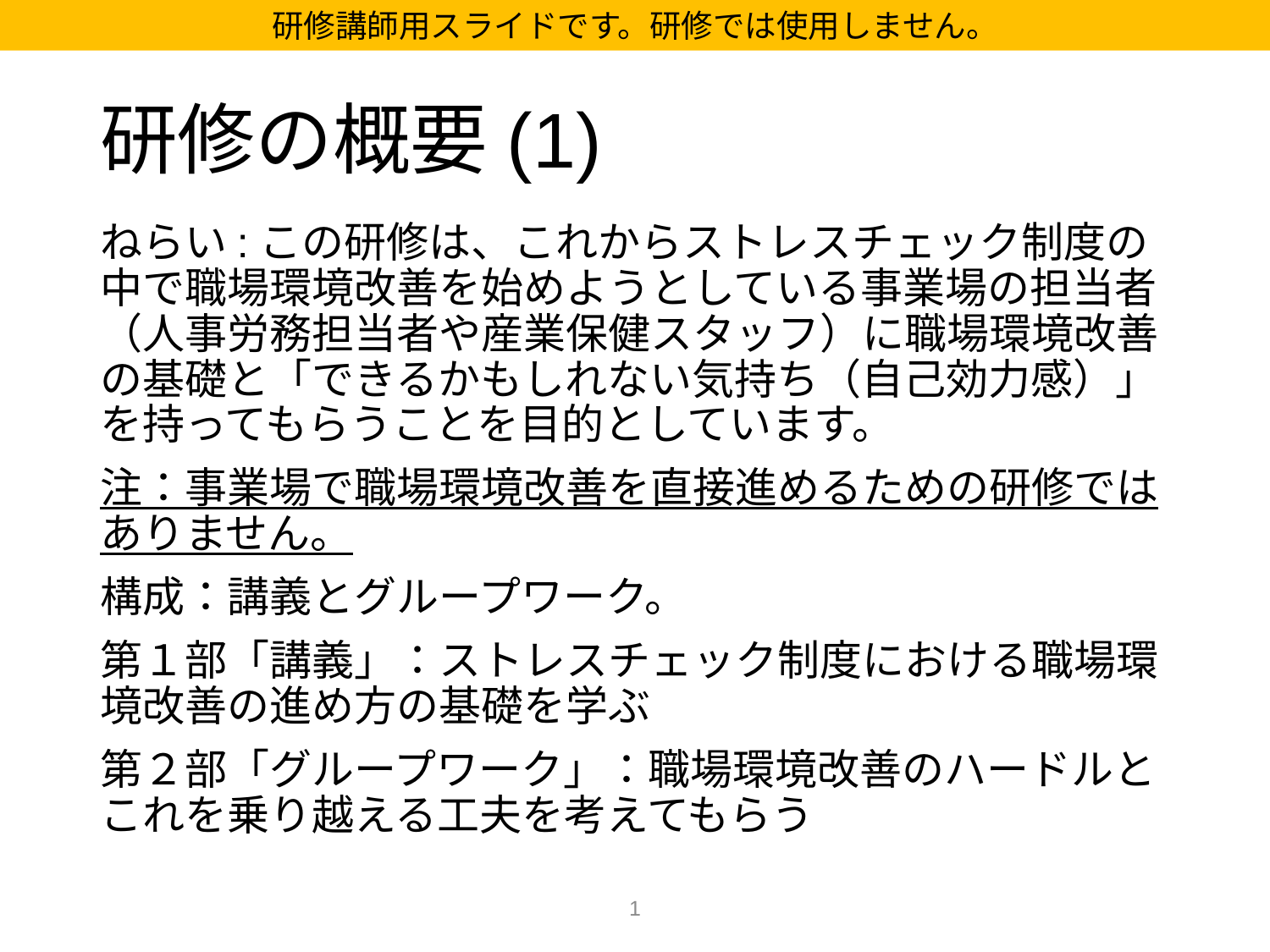

研修講師用スライドです。研修では使用しません。
# 研修の概要(1)
ねらい:この研修は、これからストレスチェック制度の中で職場環境改善を始めようとしている事業場の担当者（人事労務担当者や産業保健スタッフ）に職場環境改善の基礎と「できるかもしれない気持ち（自己効力感）」を持ってもらうことを目的としています。
注：事業場で職場環境改善を直接進めるための研修ではありません。
構成：講義とグループワーク。
第１部「講義」：ストレスチェック制度における職場環境改善の進め方の基礎を学ぶ
第２部「グループワーク」：職場環境改善のハードルとこれを乗り越える工夫を考えてもらう

1